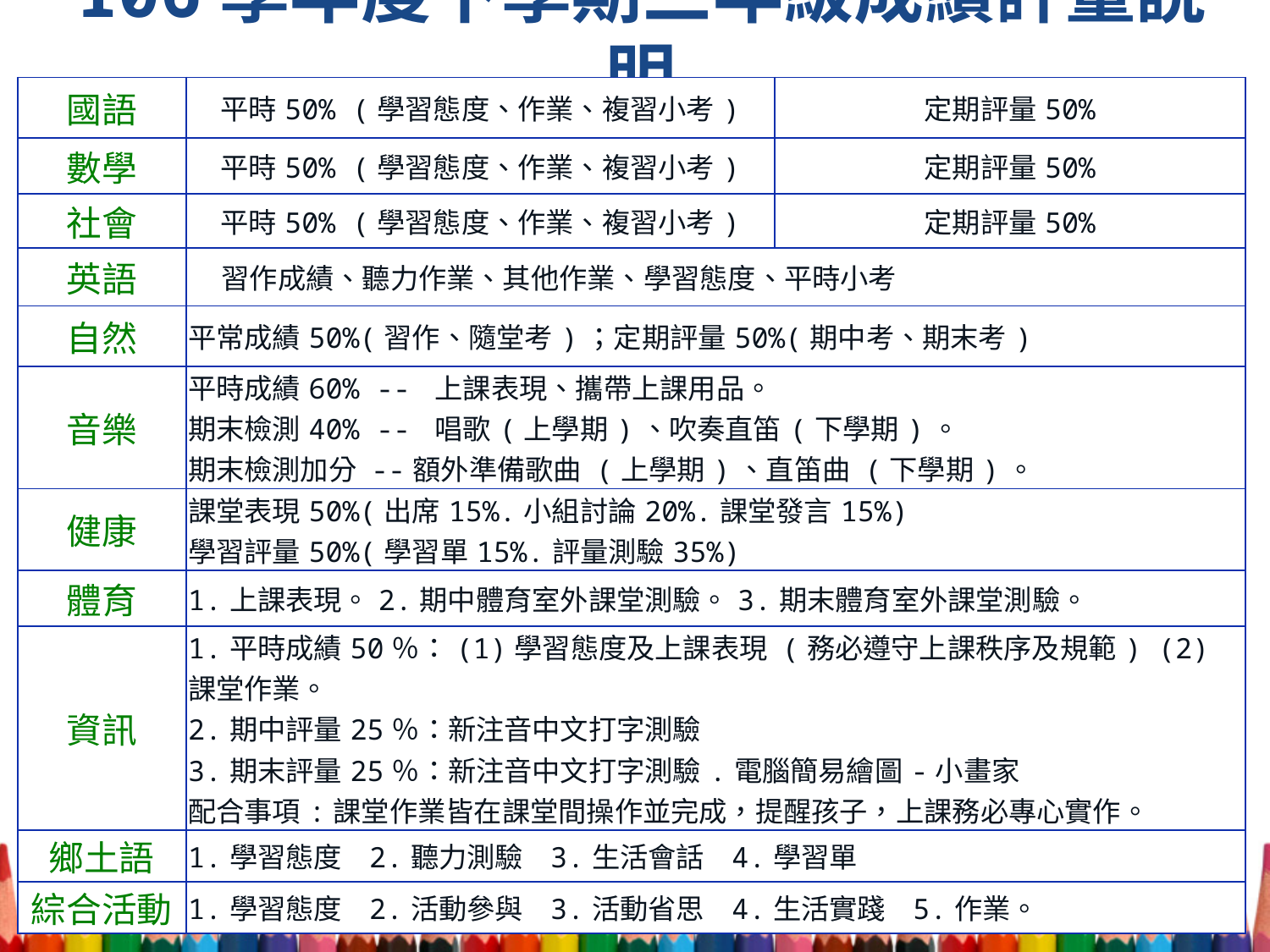

# 106學年度下學期三年級成績評量說明
| 國語 | 平時50% (學習態度、作業、複習小考) | 定期評量50% |
| --- | --- | --- |
| 數學 | 平時50% (學習態度、作業、複習小考) | 定期評量50% |
| 社會 | 平時50% (學習態度、作業、複習小考) | 定期評量50% |
| 英語 | 習作成績、聽力作業、其他作業、學習態度、平時小考 |  |
| 自然 | 平常成績50%(習作、隨堂考)；定期評量50%(期中考、期末考) |  |
| 音樂 | 平時成績60% -- 上課表現、攜帶上課用品。 期末檢測40% -- 唱歌(上學期)、吹奏直笛(下學期)。 期末檢測加分 --額外準備歌曲 (上學期)、直笛曲 (下學期)。 |  |
| 健康 | 課堂表現50%(出席15%.小組討論20%.課堂發言15%) 學習評量50%(學習單15%.評量測驗35%) |  |
| 體育 | 1.上課表現。2.期中體育室外課堂測驗。3.期末體育室外課堂測驗。 |  |
| 資訊 | 1.平時成績50％：(1)學習態度及上課表現 (務必遵守上課秩序及規範) (2)課堂作業。 2.期中評量25％：新注音中文打字測驗 3.期末評量25％：新注音中文打字測驗.電腦簡易繪圖-小畫家 配合事項:課堂作業皆在課堂間操作並完成，提醒孩子，上課務必專心實作。 |  |
| 鄉土語 | 1.學習態度 2.聽力測驗 3.生活會話 4.學習單 |  |
| 綜合活動 | 1.學習態度 2.活動參與 3.活動省思 4.生活實踐 5.作業。 |  |
5